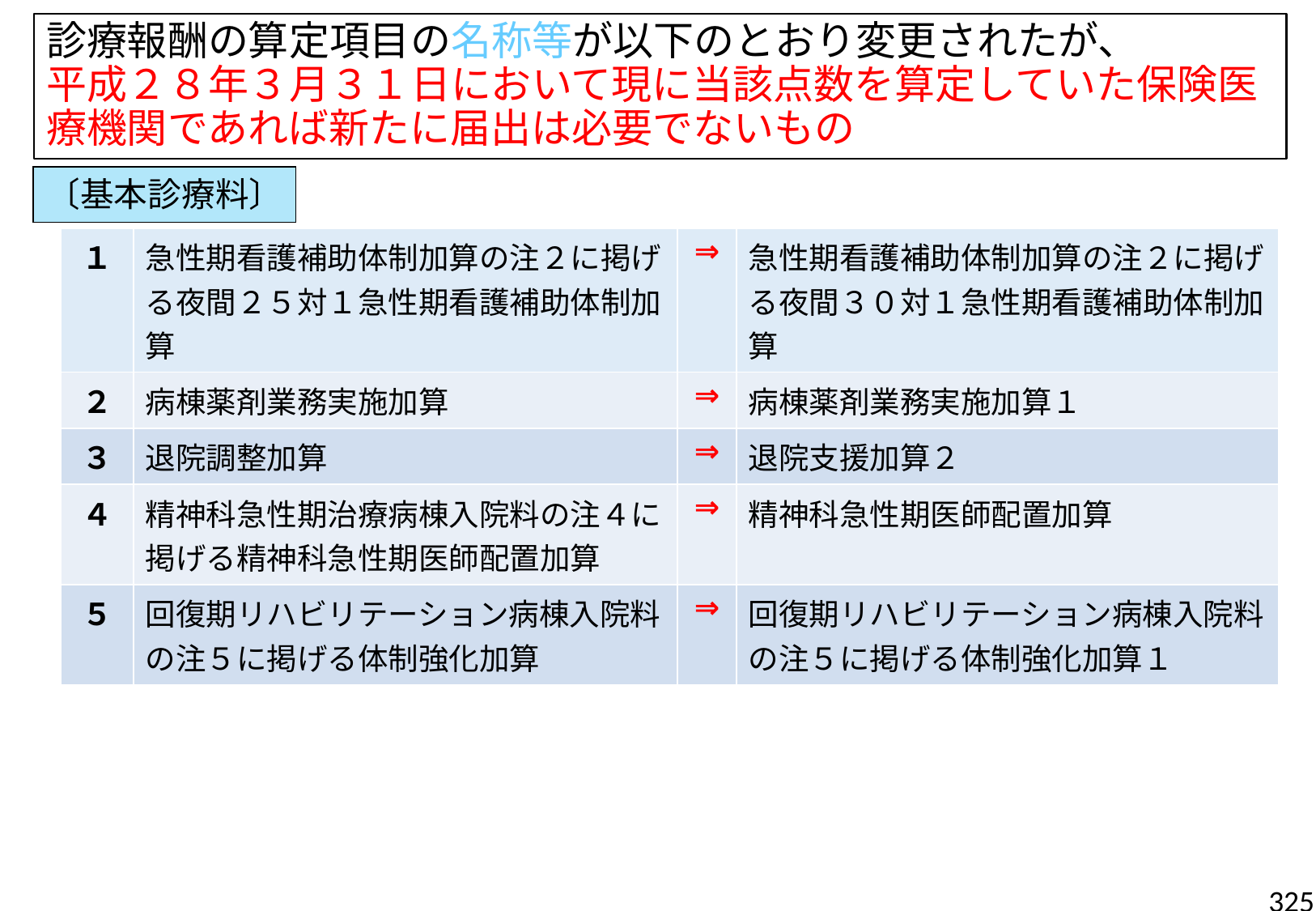

# 診療報酬の算定項目の名称等が以下のとおり変更されたが、 平成２８年３月３１日において現に当該点数を算定していた保険医療機関であれば新たに届出は必要でないもの
〔基本診療料〕
| １ | 急性期看護補助体制加算の注２に掲げる夜間２５対１急性期看護補助体制加算 | ⇒ | 急性期看護補助体制加算の注２に掲げる夜間３０対１急性期看護補助体制加算 |
| --- | --- | --- | --- |
| ２ | 病棟薬剤業務実施加算 | ⇒ | 病棟薬剤業務実施加算１ |
| ３ | 退院調整加算 | ⇒ | 退院支援加算２ |
| ４ | 精神科急性期治療病棟入院料の注４に掲げる精神科急性期医師配置加算 | ⇒ | 精神科急性期医師配置加算 |
| ５ | 回復期リハビリテーション病棟入院料の注５に掲げる体制強化加算 | ⇒ | 回復期リハビリテーション病棟入院料の注５に掲げる体制強化加算１ |
325